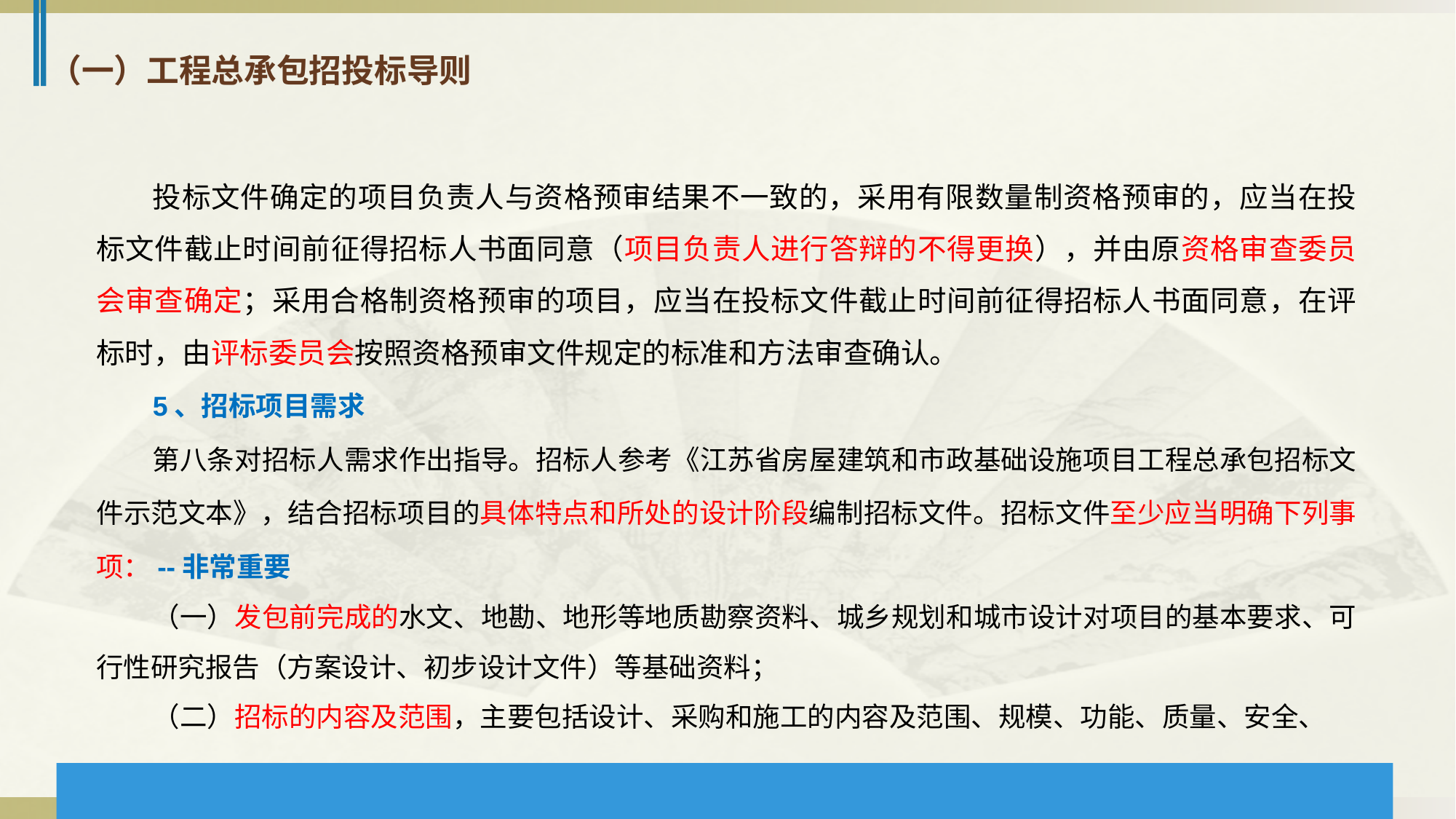

（一）工程总承包招投标导则
投标文件确定的项目负责人与资格预审结果不一致的，采用有限数量制资格预审的，应当在投标文件截止时间前征得招标人书面同意（项目负责人进行答辩的不得更换），并由原资格审查委员会审查确定；采用合格制资格预审的项目，应当在投标文件截止时间前征得招标人书面同意，在评标时，由评标委员会按照资格预审文件规定的标准和方法审查确认。
5、招标项目需求
第八条对招标人需求作出指导。招标人参考《江苏省房屋建筑和市政基础设施项目工程总承包招标文件示范文本》，结合招标项目的具体特点和所处的设计阶段编制招标文件。招标文件至少应当明确下列事项：--非常重要
（一）发包前完成的水文、地勘、地形等地质勘察资料、城乡规划和城市设计对项目的基本要求、可行性研究报告（方案设计、初步设计文件）等基础资料；
（二）招标的内容及范围，主要包括设计、采购和施工的内容及范围、规模、功能、质量、安全、